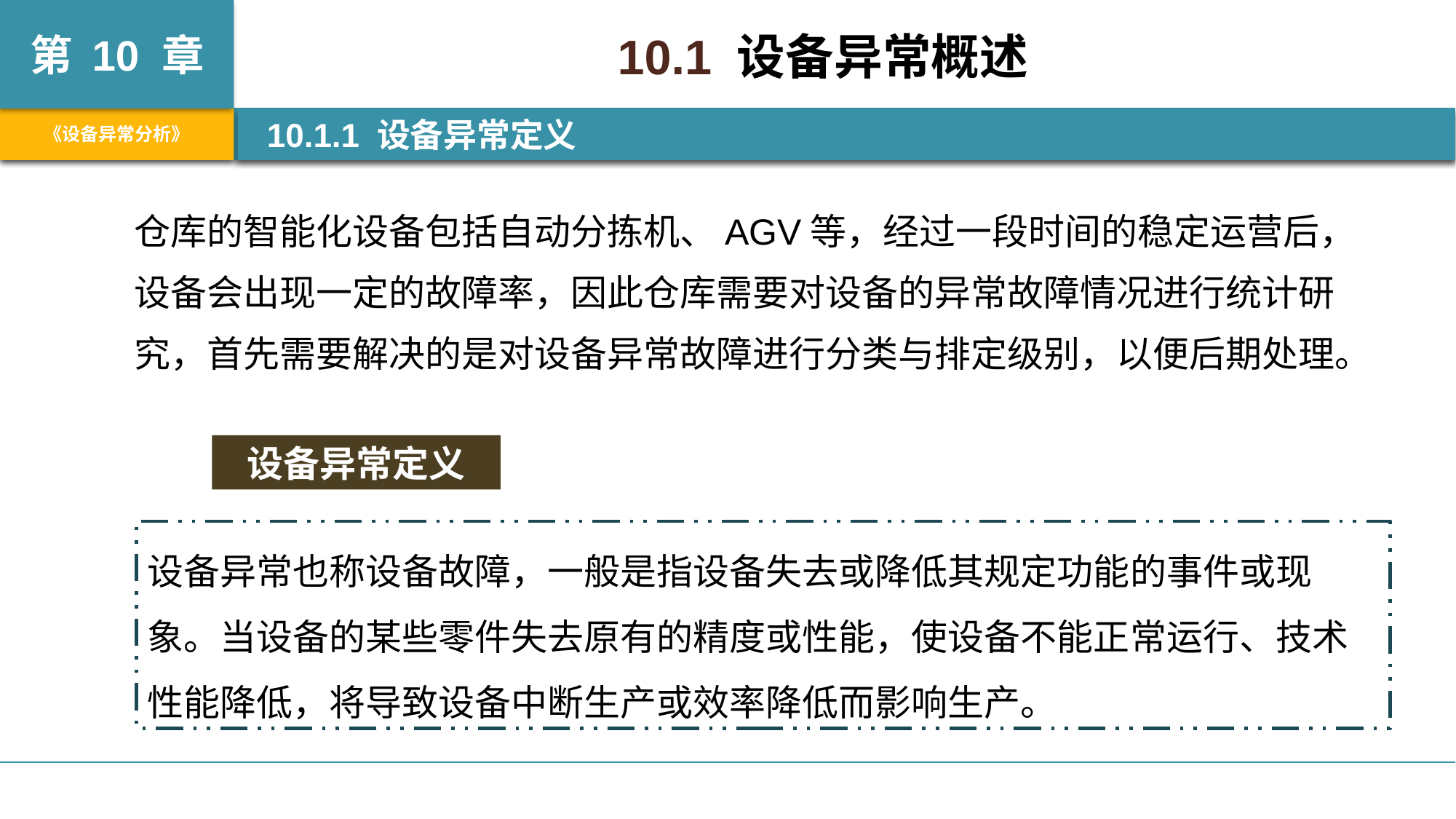

10.1 设备异常概述
  10.1.1 设备异常定义
仓库的智能化设备包括自动分拣机、AGV等，经过一段时间的稳定运营后，设备会出现一定的故障率，因此仓库需要对设备的异常故障情况进行统计研究，首先需要解决的是对设备异常故障进行分类与排定级别，以便后期处理。
设备异常定义
设备异常也称设备故障，一般是指设备失去或降低其规定功能的事件或现象。当设备的某些零件失去原有的精度或性能，使设备不能正常运行、技术性能降低，将导致设备中断生产或效率降低而影响生产。